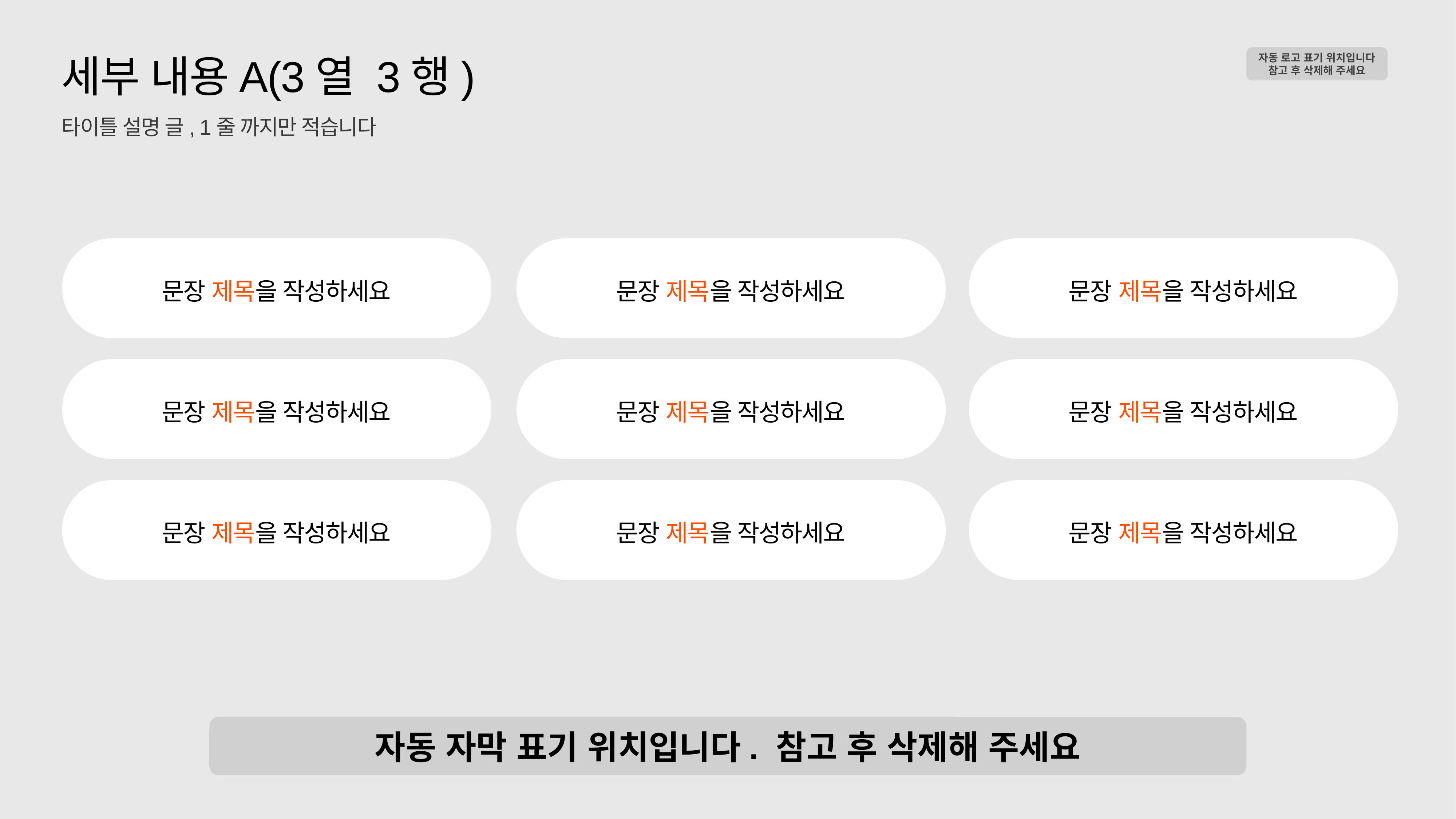

자동 로고 표기 위치입니다
참고 후 삭제해 주세요
세부 내용A(3열 3행)
타이틀 설명 글, 1줄 까지만 적습니다

문장 제목을 작성하세요
문장 제목을 작성하세요
문장 제목을 작성하세요

문장 제목을 작성하세요
문장 제목을 작성하세요
문장 제목을 작성하세요

문장 제목을 작성하세요
문장 제목을 작성하세요
문장 제목을 작성하세요
자동 자막 표기 위치입니다. 참고 후 삭제해 주세요